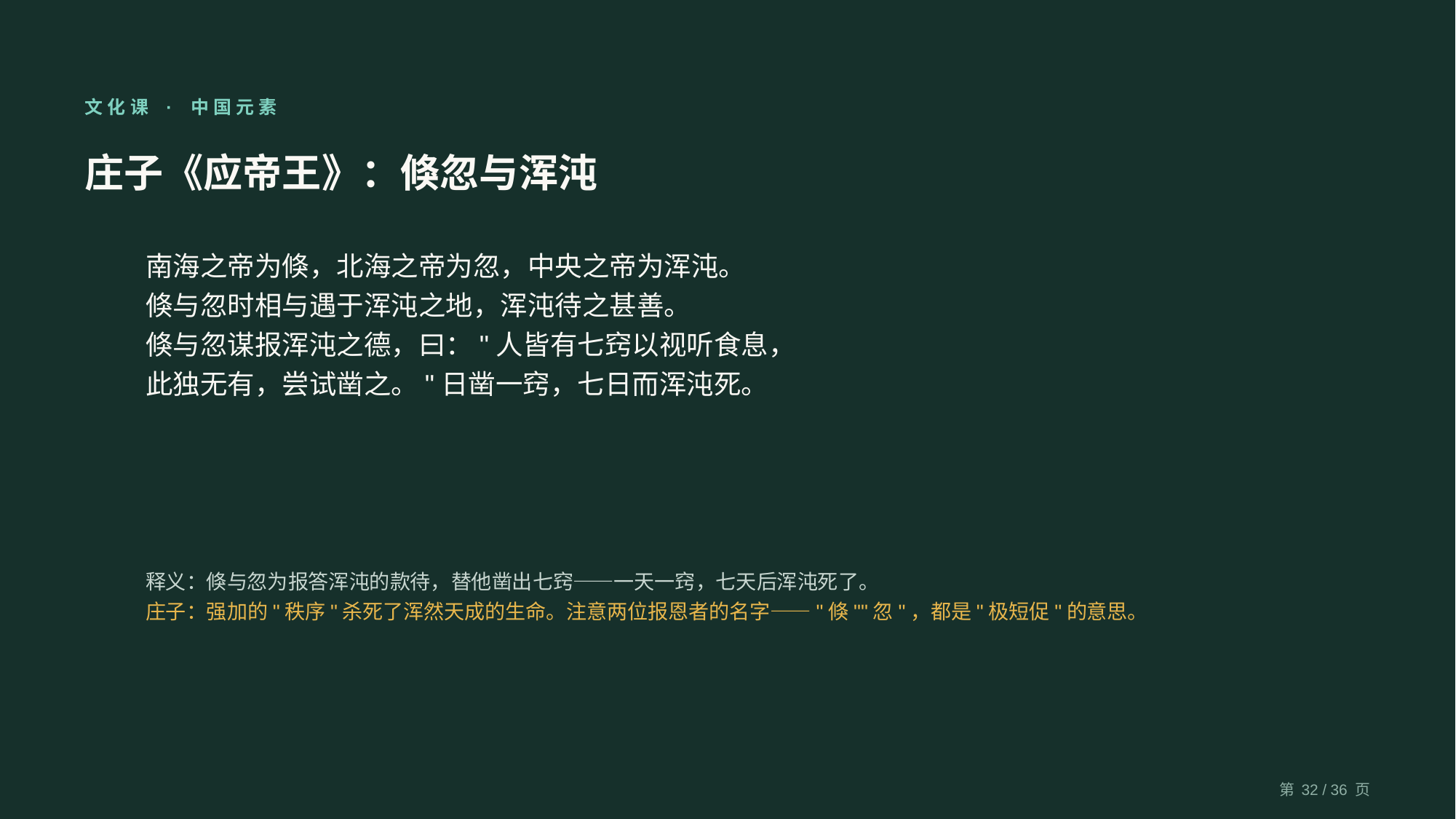

文化课 · 中国元素
庄子《应帝王》：倏忽与浑沌
南海之帝为倏，北海之帝为忽，中央之帝为浑沌。
倏与忽时相与遇于浑沌之地，浑沌待之甚善。
倏与忽谋报浑沌之德，曰："人皆有七窍以视听食息，
此独无有，尝试凿之。"日凿一窍，七日而浑沌死。
释义：倏与忽为报答浑沌的款待，替他凿出七窍——一天一窍，七天后浑沌死了。
庄子：强加的"秩序"杀死了浑然天成的生命。注意两位报恩者的名字——"倏""忽"，都是"极短促"的意思。
第 32 / 36 页